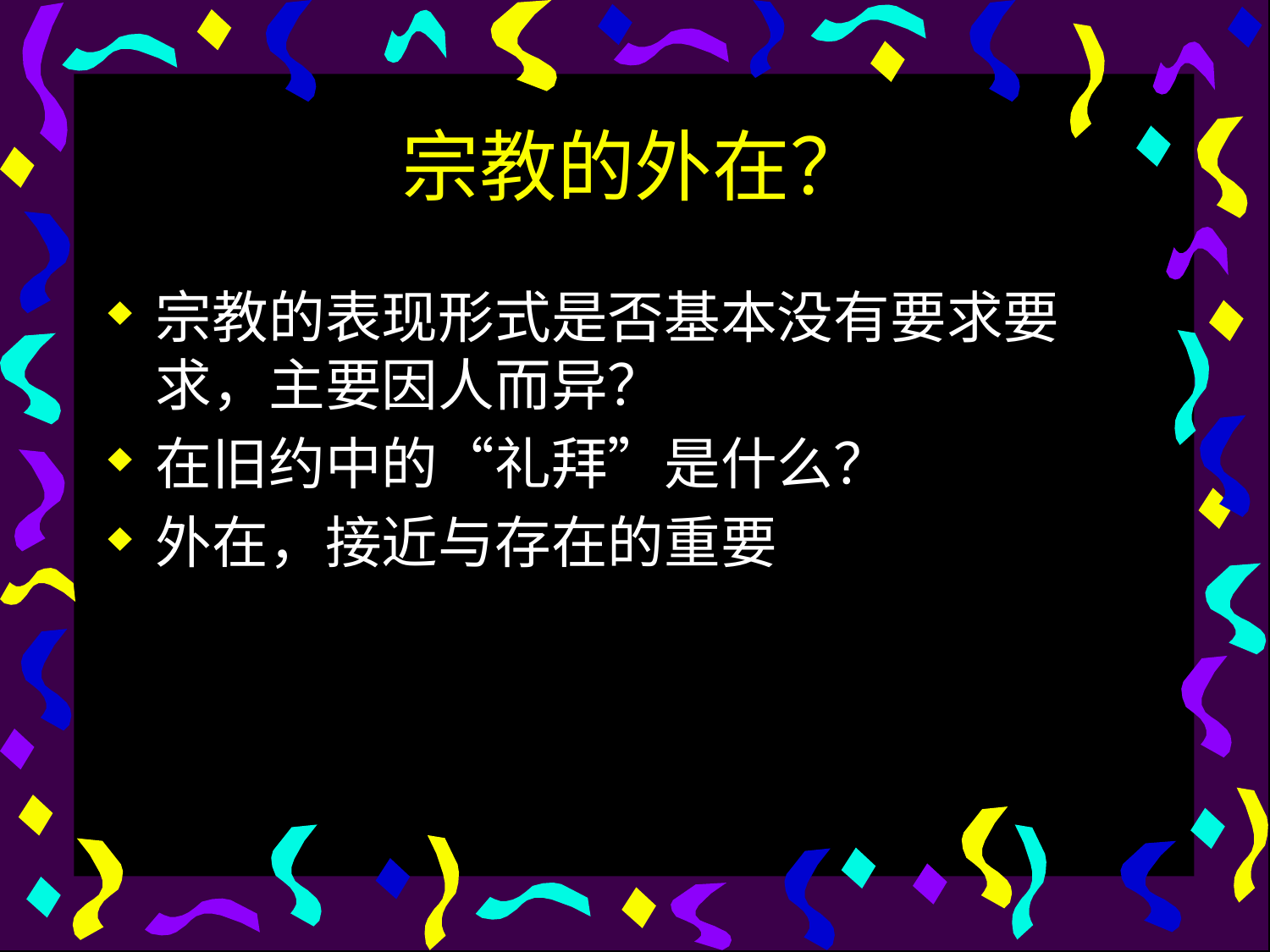

# 宗教的外在？
宗教的表现形式是否基本没有要求要求，主要因人而异？
在旧约中的“礼拜”是什么？
外在，接近与存在的重要